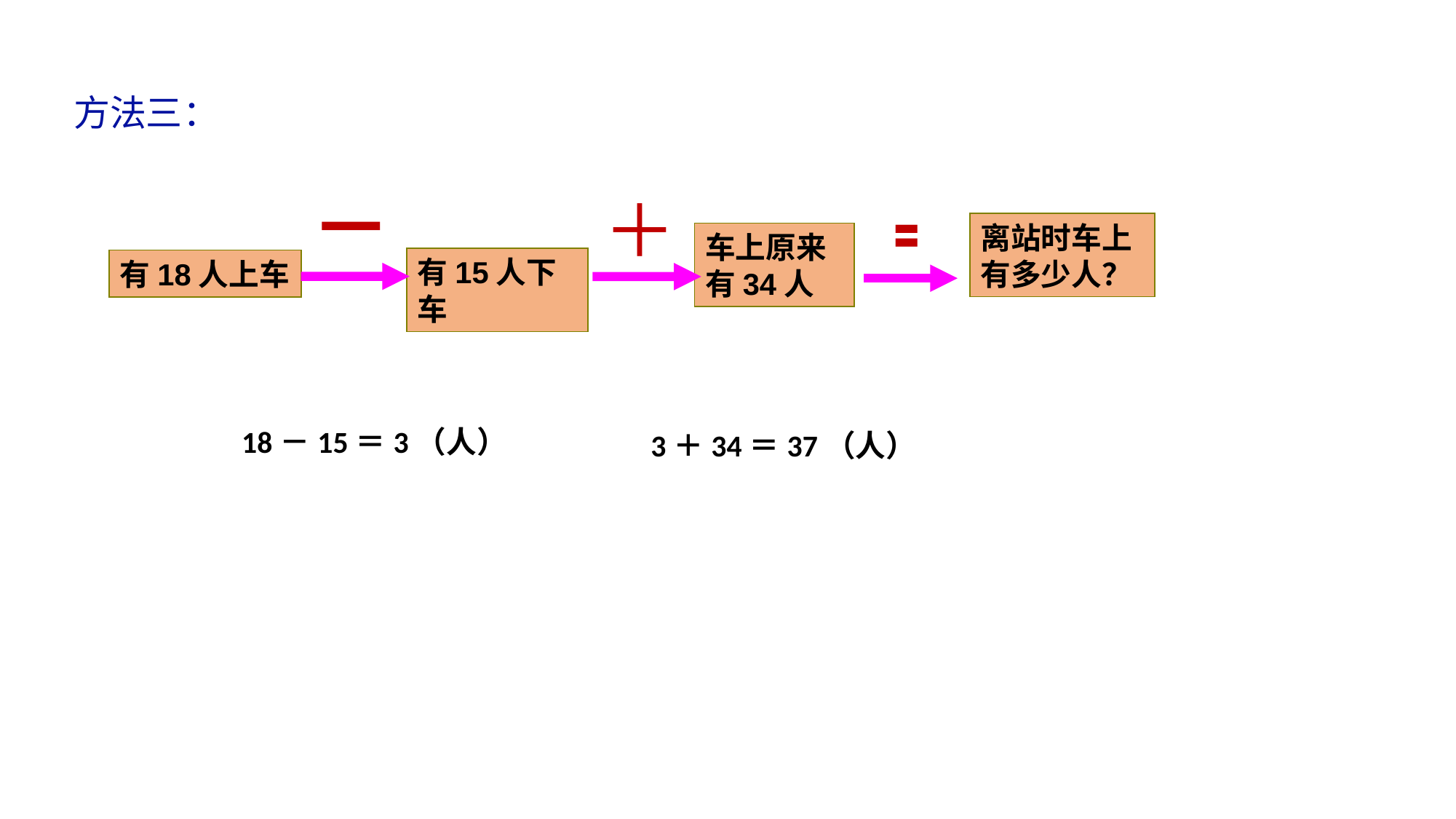

方法三：
－

＋

离站时车上
有多少人？
〓

车上原来
有34人
有15人下车
有18人上车
18－15＝3（人）
3＋34＝37（人）